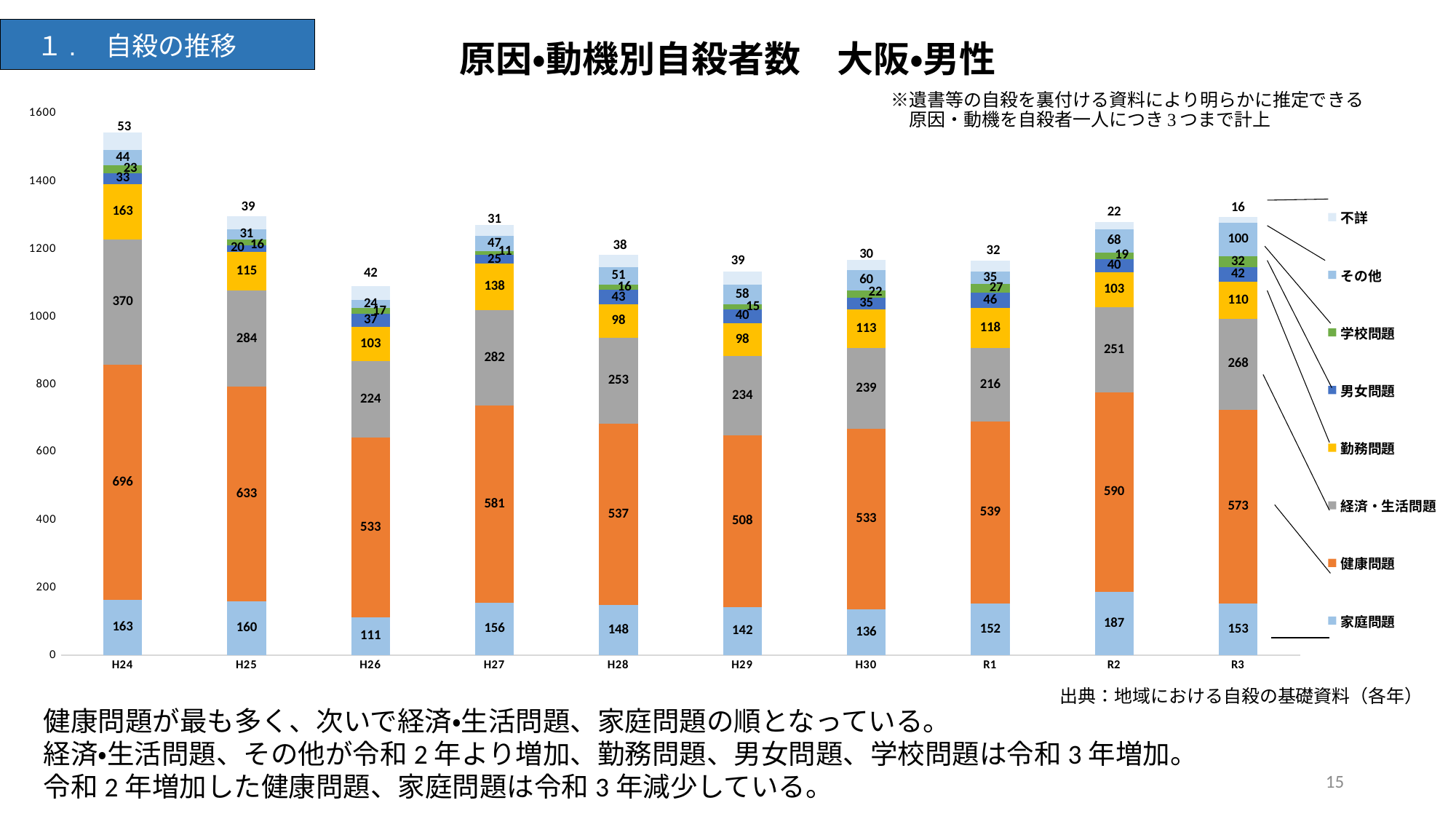

### Chart: 原因・動機別自殺者数　大阪・男性

| Category | 家庭問題 | 健康問題 | 経済・生活問題 | 勤務問題 | 男女問題 | 学校問題 | その他 | 不詳 |
|---|---|---|---|---|---|---|---|---|
| H24 | 163.0 | 696.0 | 370.0 | 163.0 | 33.0 | 23.0 | 44.0 | 53.0 |
| H25 | 160.0 | 633.0 | 284.0 | 115.0 | 20.0 | 16.0 | 31.0 | 39.0 |
| H26 | 111.0 | 533.0 | 224.0 | 103.0 | 37.0 | 17.0 | 24.0 | 42.0 |
| H27 | 156.0 | 581.0 | 282.0 | 138.0 | 25.0 | 11.0 | 47.0 | 31.0 |
| H28 | 148.0 | 537.0 | 253.0 | 98.0 | 43.0 | 16.0 | 51.0 | 38.0 |
| H29 | 142.0 | 508.0 | 234.0 | 98.0 | 40.0 | 15.0 | 58.0 | 39.0 |
| H30 | 136.0 | 533.0 | 239.0 | 113.0 | 35.0 | 22.0 | 60.0 | 30.0 |
| R1 | 152.0 | 539.0 | 216.0 | 118.0 | 46.0 | 27.0 | 35.0 | 32.0 |
| R2 | 187.0 | 590.0 | 251.0 | 103.0 | 40.0 | 19.0 | 68.0 | 22.0 |
| R3 | 153.0 | 573.0 | 268.0 | 110.0 | 42.0 | 32.0 | 100.0 | 16.0 |
出典：地域における自殺の基礎資料（各年）
健康問題が最も多く、次いで経済・生活問題、家庭問題の順となっている。
経済・生活問題、その他が令和2年より増加、勤務問題、男女問題、学校問題は令和3年増加。
令和2年増加した健康問題、家庭問題は令和3年減少している。
15